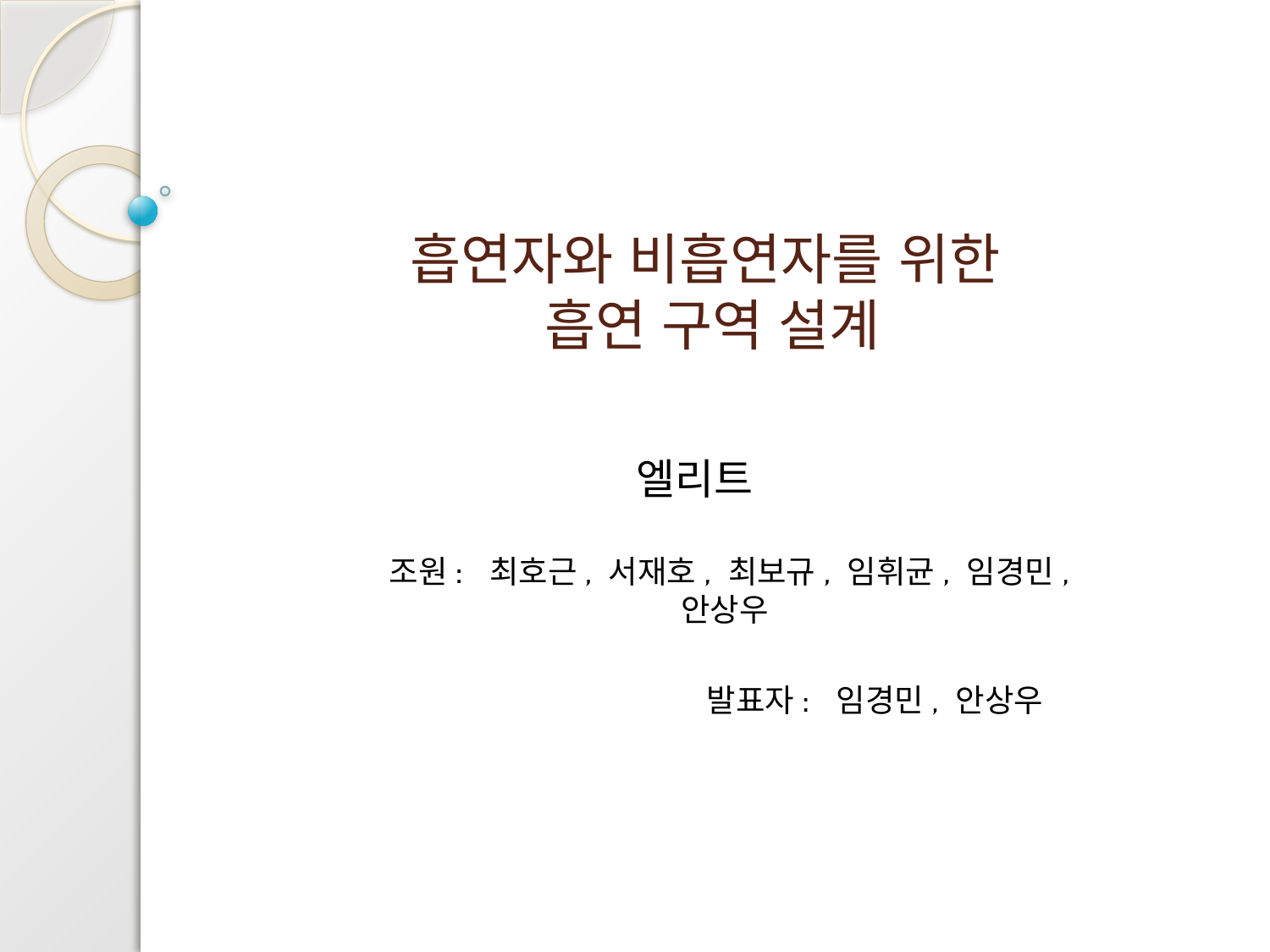

# 흡연자와 비흡연자를 위한 흡연 구역 설계

엘리트
조원:  최호근, 서재호, 최보규, 임휘균, 임경민, 안상우
발표자:  임경민, 안상우